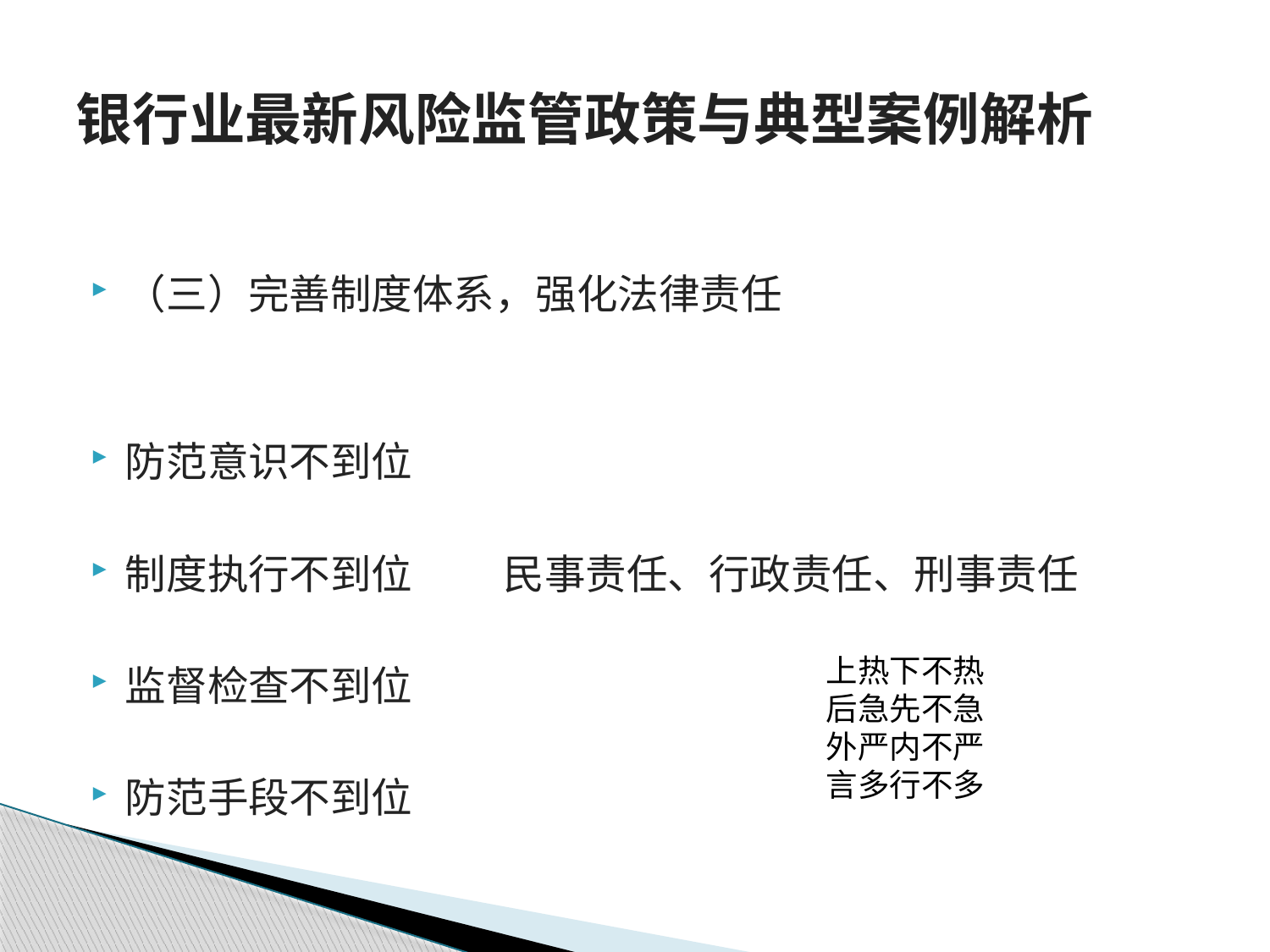

# 银行业最新风险监管政策与典型案例解析

（三）完善制度体系，强化法律责任

防范意识不到位

制度执行不到位          民事责任、行政责任、刑事责任

监督检查不到位

防范手段不到位

上热下不热
后急先不急
外严内不严
言多行不多